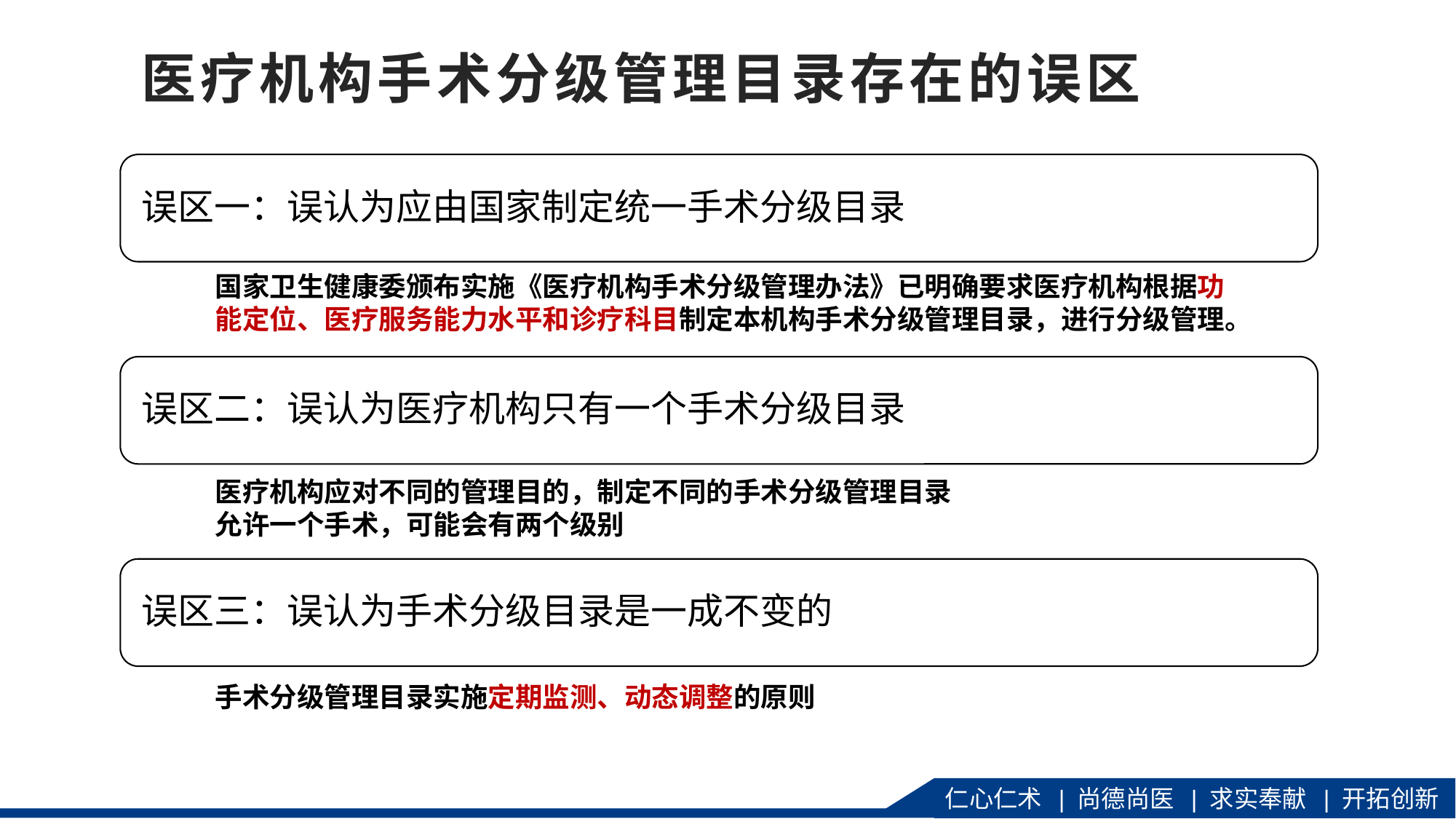

# 医疗机构手术分级管理目录存在的误区
误区一：误认为应由国家制定统一手术分级目录

误区二：误认为医疗机构只有一个手术分级目录

误区三：误认为手术分级目录是一成不变的

国家卫生健康委颁布实施《医疗机构手术分级管理办法》已明确要求医疗机构根据功能定位、医疗服务能力水平和诊疗科目制定本机构手术分级管理目录，进行分级管理。
医疗机构应对不同的管理目的，制定不同的手术分级管理目录
允许一个手术，可能会有两个级别
手术分级管理目录实施定期监测、动态调整的原则